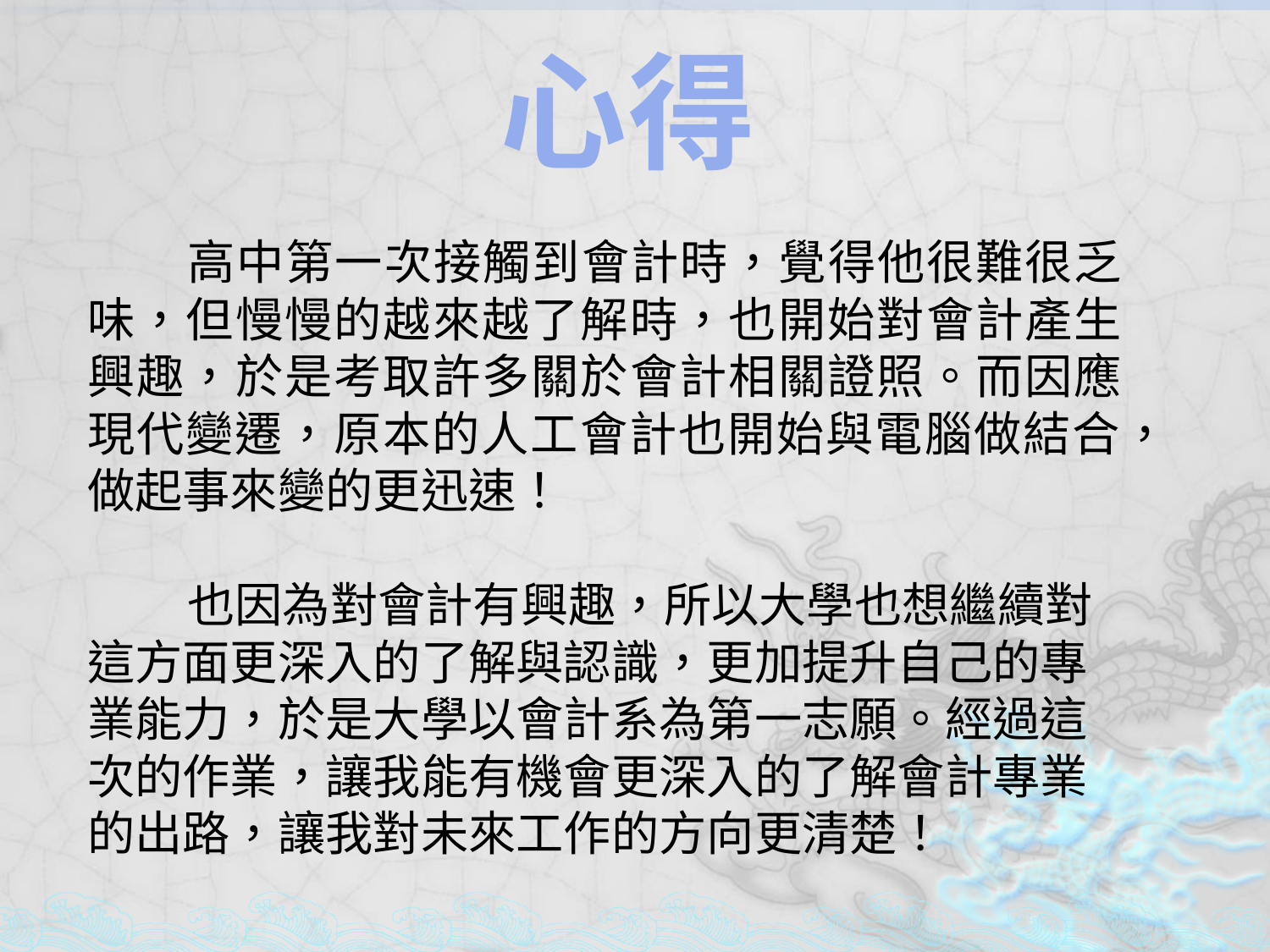

心得
高中第一次接觸到會計時，覺得他很難很乏味，但慢慢的越來越了解時，也開始對會計產生興趣，於是考取許多關於會計相關證照。而因應現代變遷，原本的人工會計也開始與電腦做結合，做起事來變的更迅速！

也因為對會計有興趣，所以大學也想繼續對這方面更深入的了解與認識，更加提升自己的專業能力，於是大學以會計系為第一志願。經過這次的作業，讓我能有機會更深入的了解會計專業的出路，讓我對未來工作的方向更清楚！